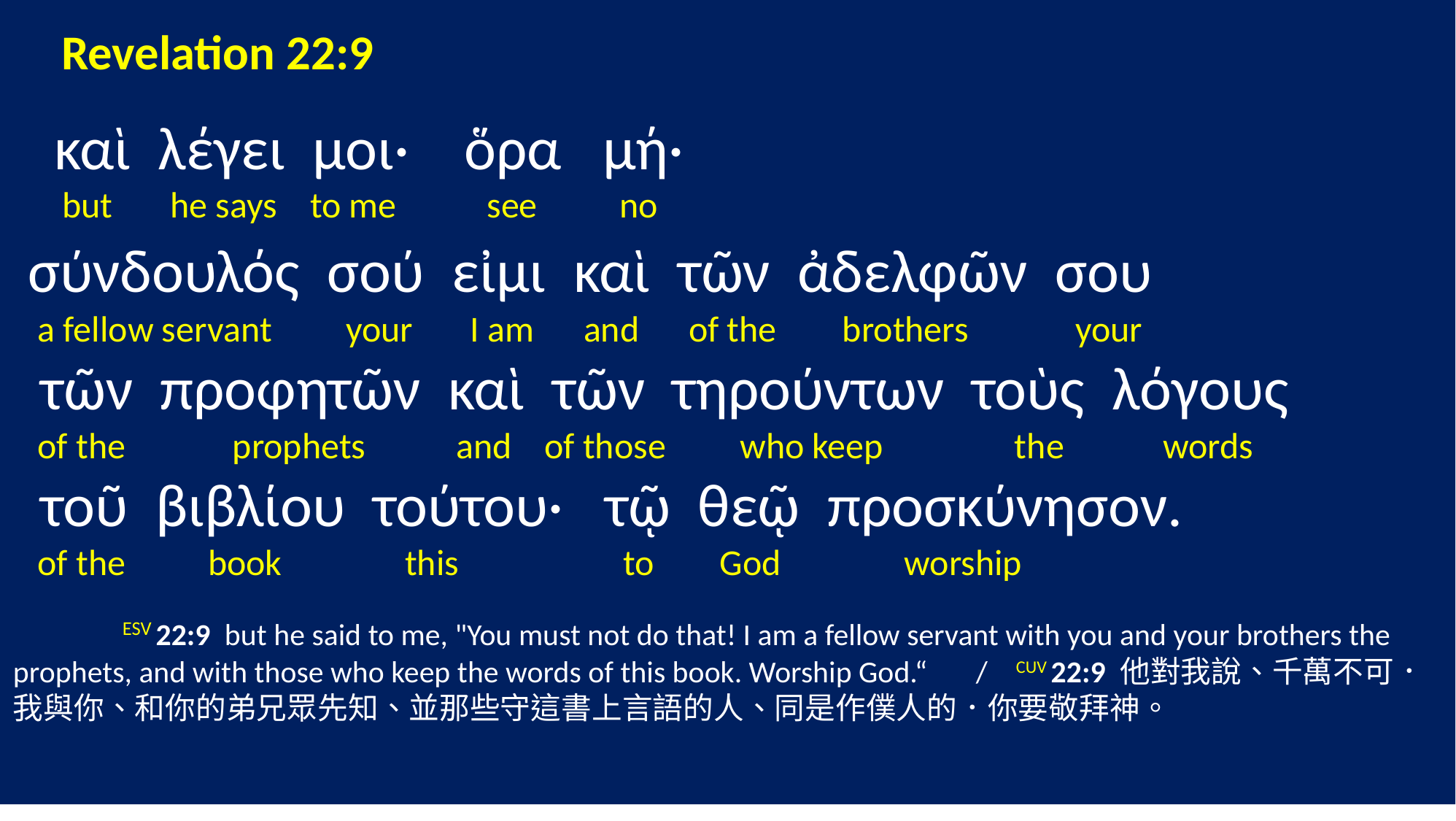

Revelation 22:9

   καὶ  λέγει  μοι·    ὅρα   μή·
      but       he says    to me           see          no
 σύνδουλός  σού  εἰμι  καὶ  τῶν  ἀδελφῶν  σου
   a fellow servant         your       I am      and      of the        brothers             your
  τῶν  προφητῶν  καὶ  τῶν  τηρούντων  τοὺς  λόγους
   of the             prophets           and    of those         who keep                the            words
  τοῦ  βιβλίου  τούτου·   τῷ  θεῷ  προσκύνησον.
   of the          book               this                    to        God               worship

	ESV 22:9  but he said to me, "You must not do that! I am a fellow servant with you and your brothers the prophets, and with those who keep the words of this book. Worship God.“       /    CUV 22:9 他對我說、千萬不可．我與你、和你的弟兄眾先知、並那些守這書上言語的人、同是作僕人的．你要敬拜神。